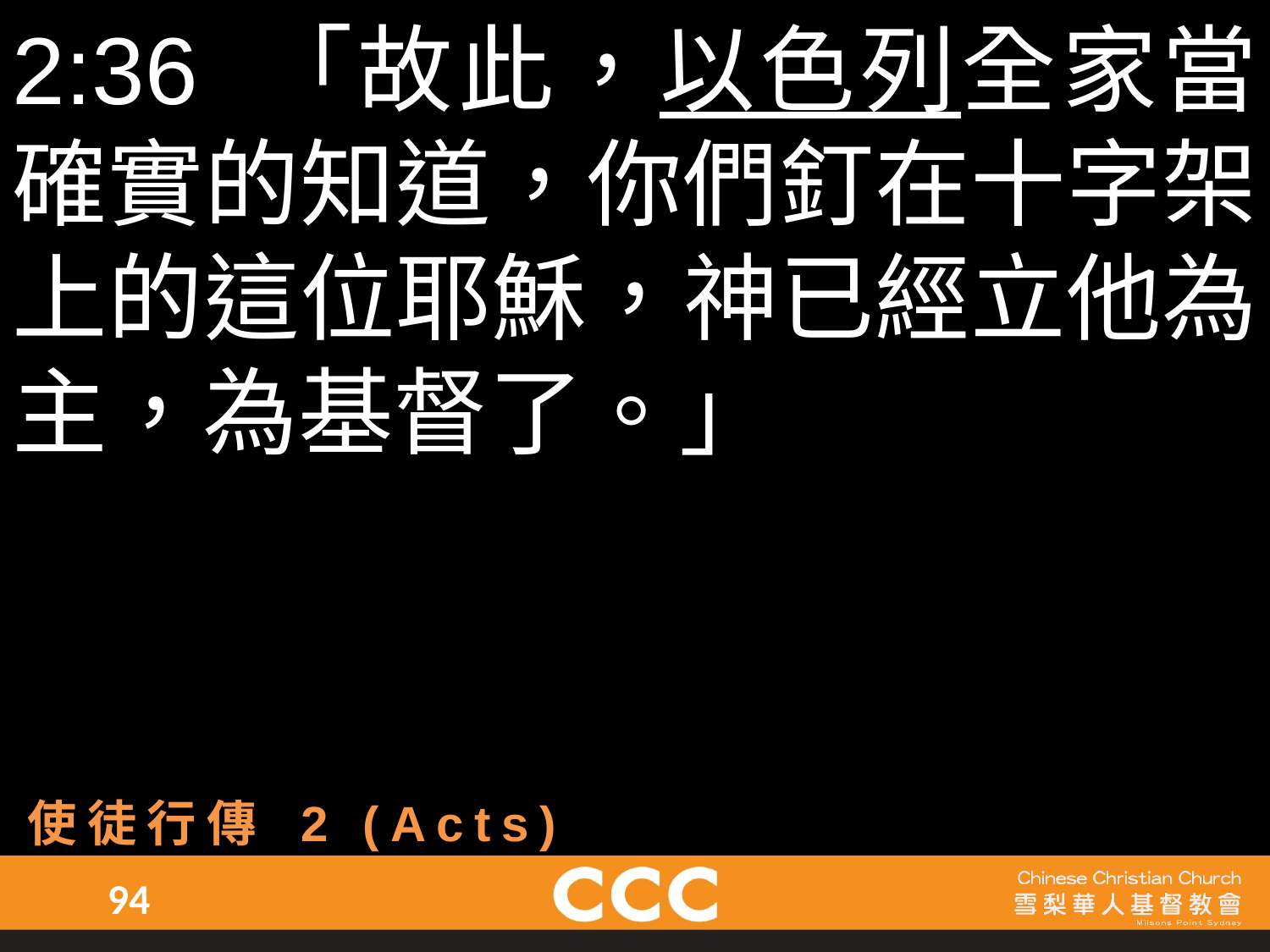

2:36 「故此，以色列全家當確實的知道，你們釘在十字架上的這位耶穌，神已經立他為主，為基督了。」
使徒行傳 2 (Acts)
94